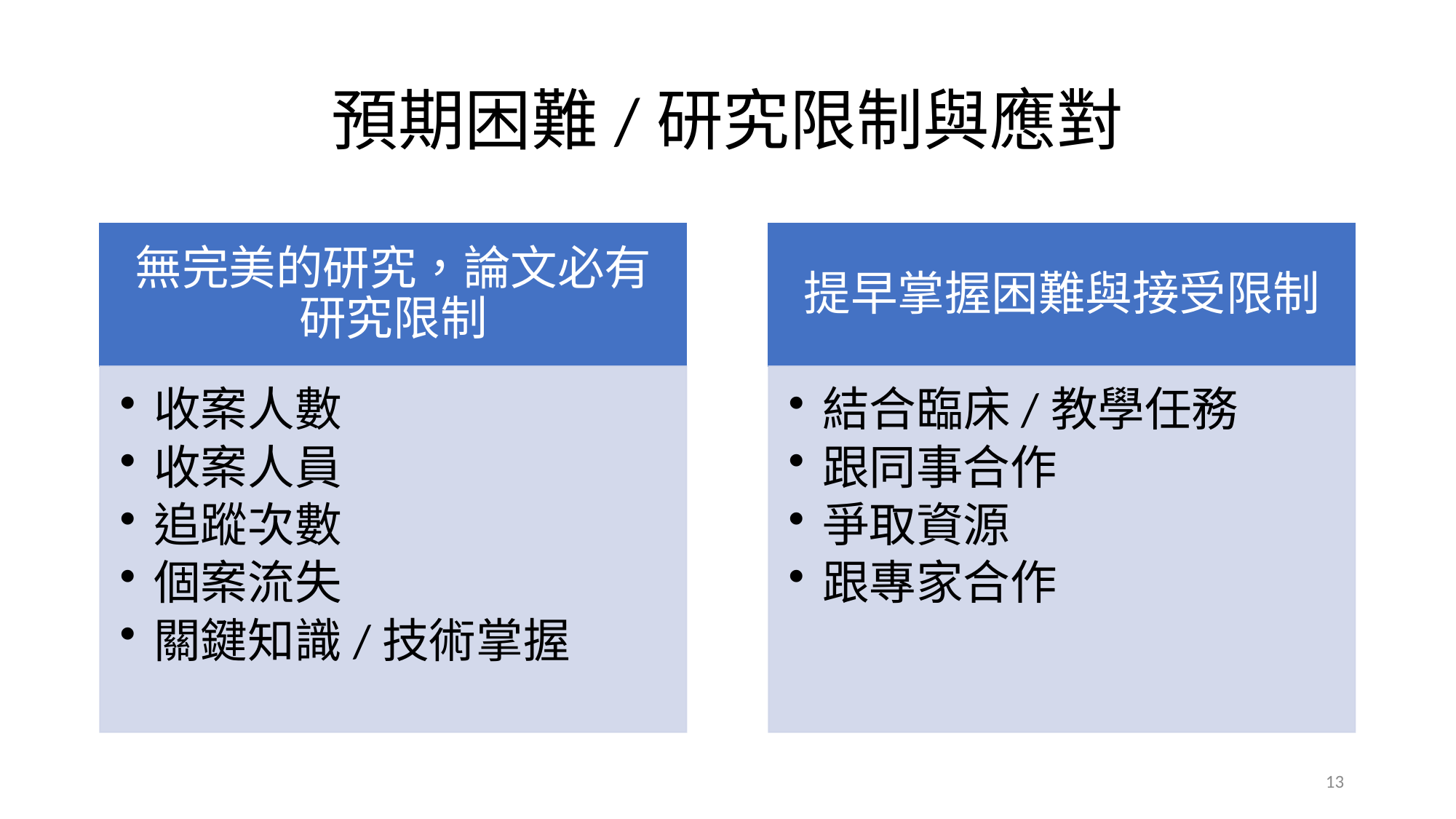

# 預期困難/研究限制與應對
無完美的研究，論文必有研究限制
收案人數
收案人員
追蹤次數
個案流失
關鍵知識/技術掌握
提早掌握困難與接受限制
結合臨床/教學任務
跟同事合作
爭取資源
跟專家合作
13